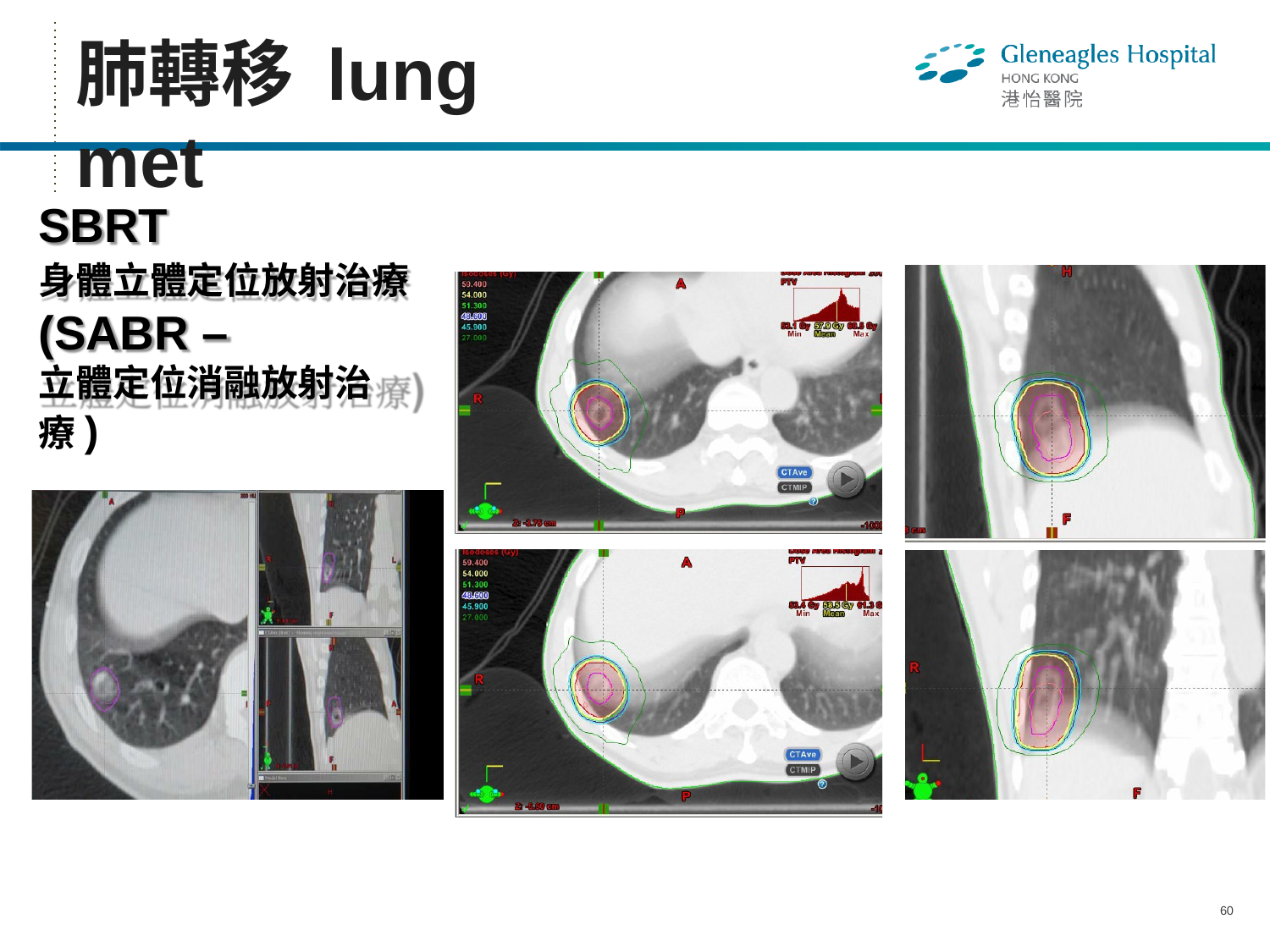

# 肺轉移 lung met

SBRT
身體立體定位放射治療
(SABR –
立體定位消融放射治療)

60